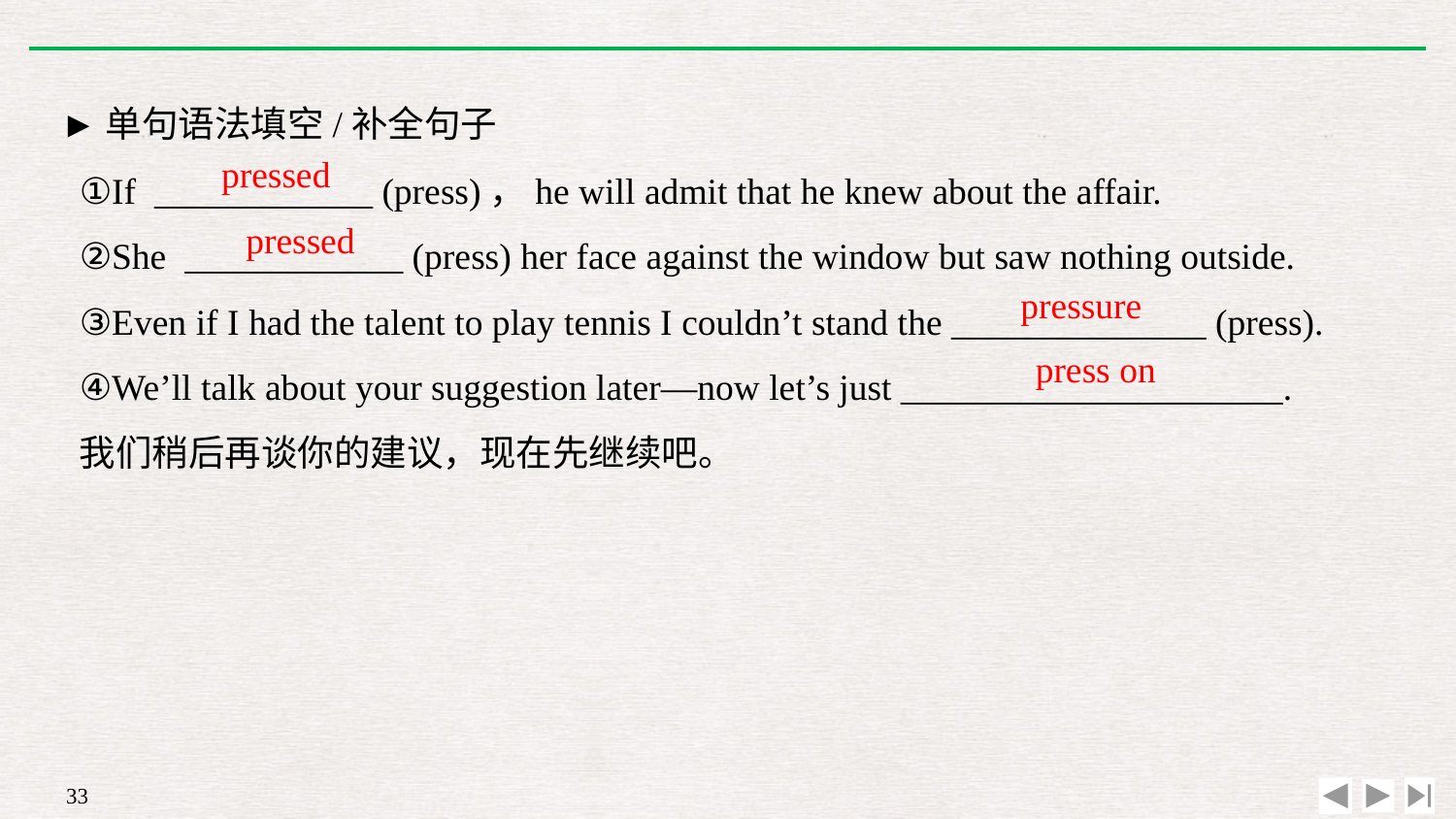

►单句语法填空/补全句子
①If  ____________ (press)，he will admit that he knew about the affair.
②She  ____________ (press) her face against the window but saw nothing outside.
③Even if I had the talent to play tennis I couldn’t stand the ______________ (press).
④We’ll talk about your suggestion later—now let’s just _____________________.
我们稍后再谈你的建议，现在先继续吧。
pressed
pressed
pressure
press on